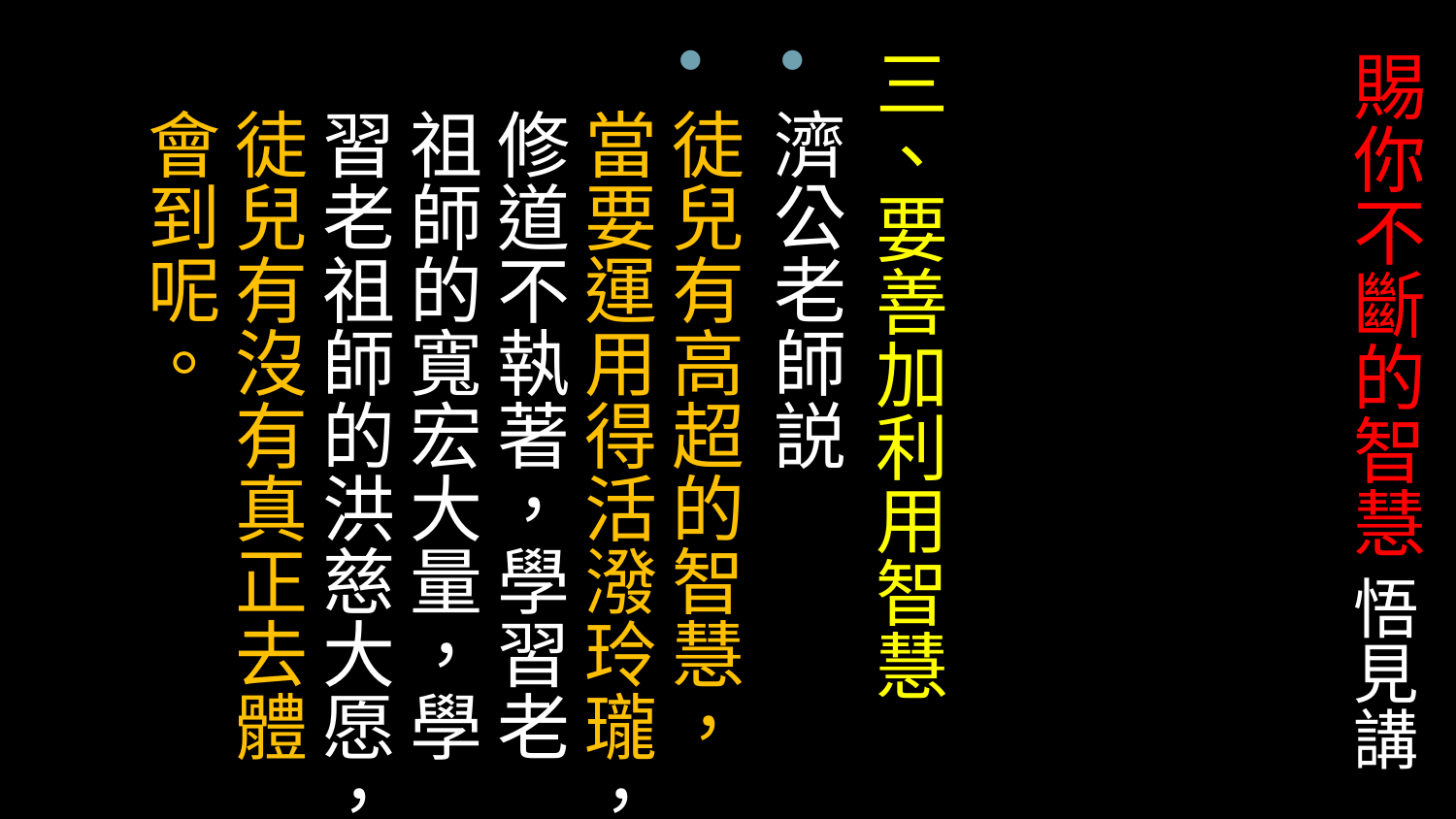

三、要善加利用智慧
濟公老師説
徒兒有高超的智慧，當要運用得活潑玲瓏，修道不執著，學習老祖師的寬宏大量，學習老祖師的洪慈大愿，徒兒有沒有真正去體會到呢。

# 賜你不斷的智慧 悟見講